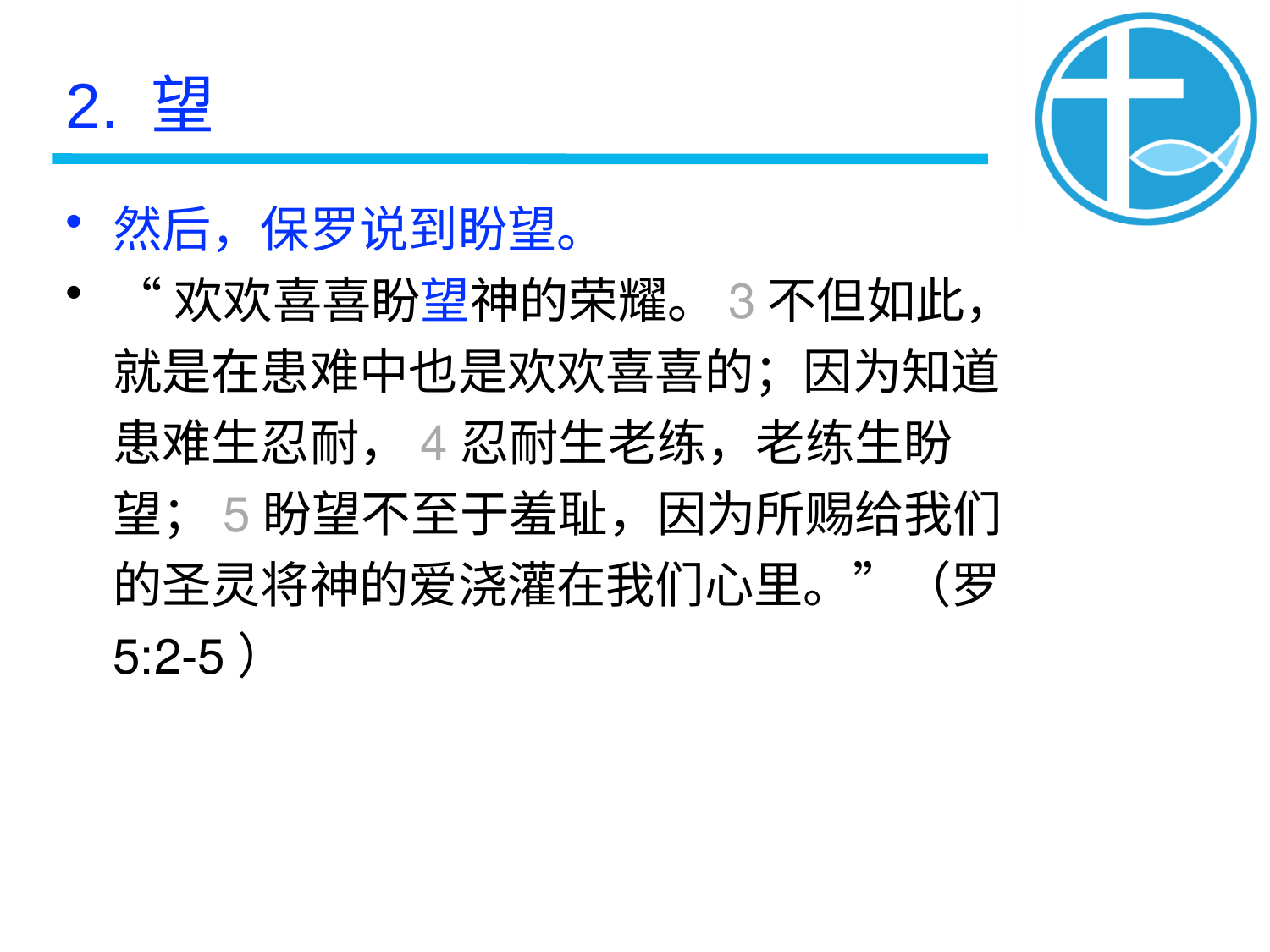

2. 望
然后，保罗说到盼望。
“欢欢喜喜盼望神的荣耀。3不但如此，就是在患难中也是欢欢喜喜的；因为知道患难生忍耐，4忍耐生老练，老练生盼望；5盼望不至于羞耻，因为所赐给我们的圣灵将神的爱浇灌在我们心里。”（罗5:2-5）